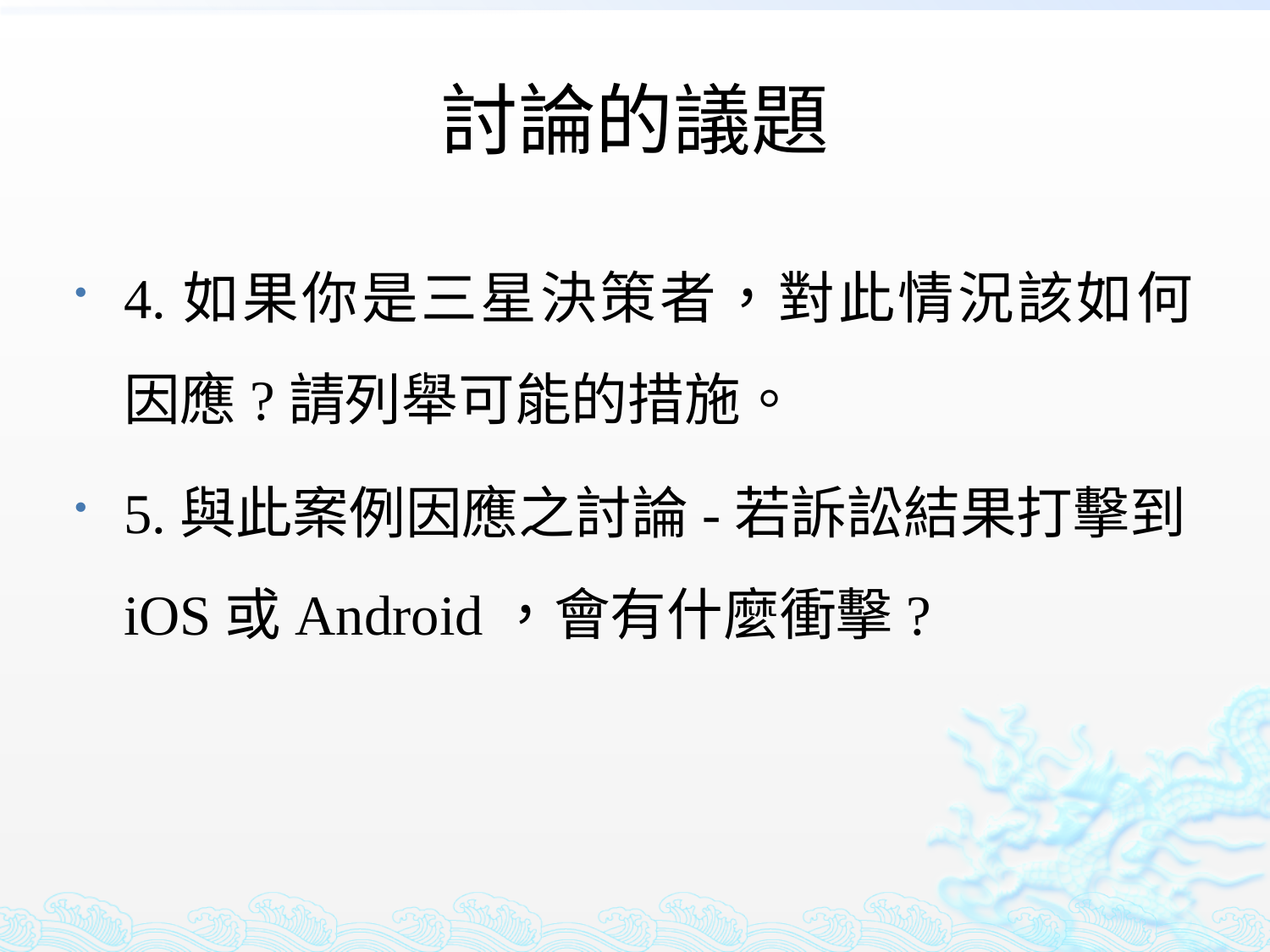

# 討論的議題
4.如果你是三星決策者，對此情況該如何因應?請列舉可能的措施。
5.與此案例因應之討論-若訴訟結果打擊到iOS或Android，會有什麼衝擊?